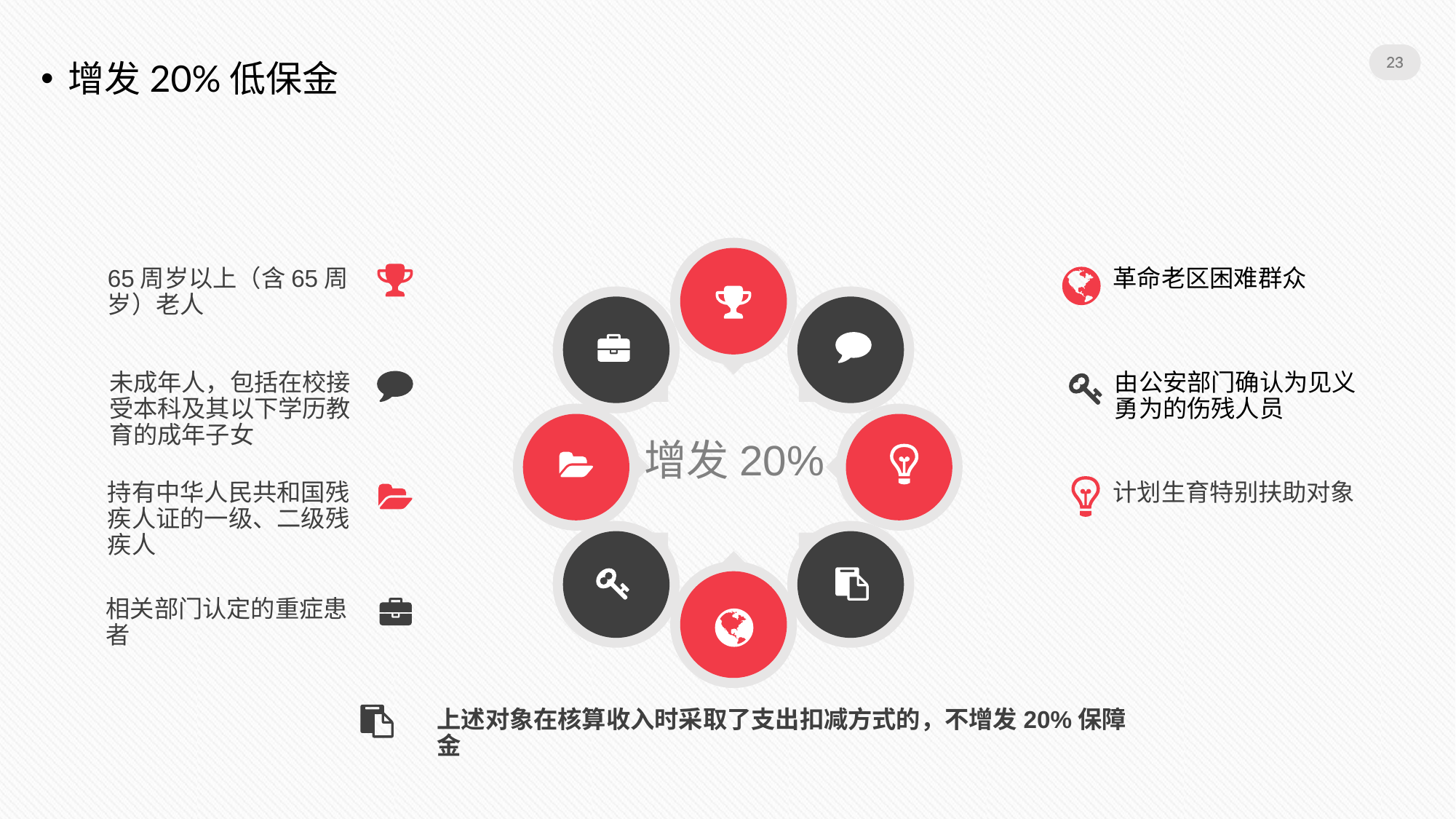

23
23
增发20%低保金

65周岁以上（含65周岁）老人
革命老区困难群众

未成年人，包括在校接受本科及其以下学历教育的成年子女
由公安部门确认为见义勇为的伤残人员

增发20%

持有中华人民共和国残疾人证的一级、二级残疾人
计划生育特别扶助对象

相关部门认定的重症患者

上述对象在核算收入时采取了支出扣减方式的，不增发20%保障金